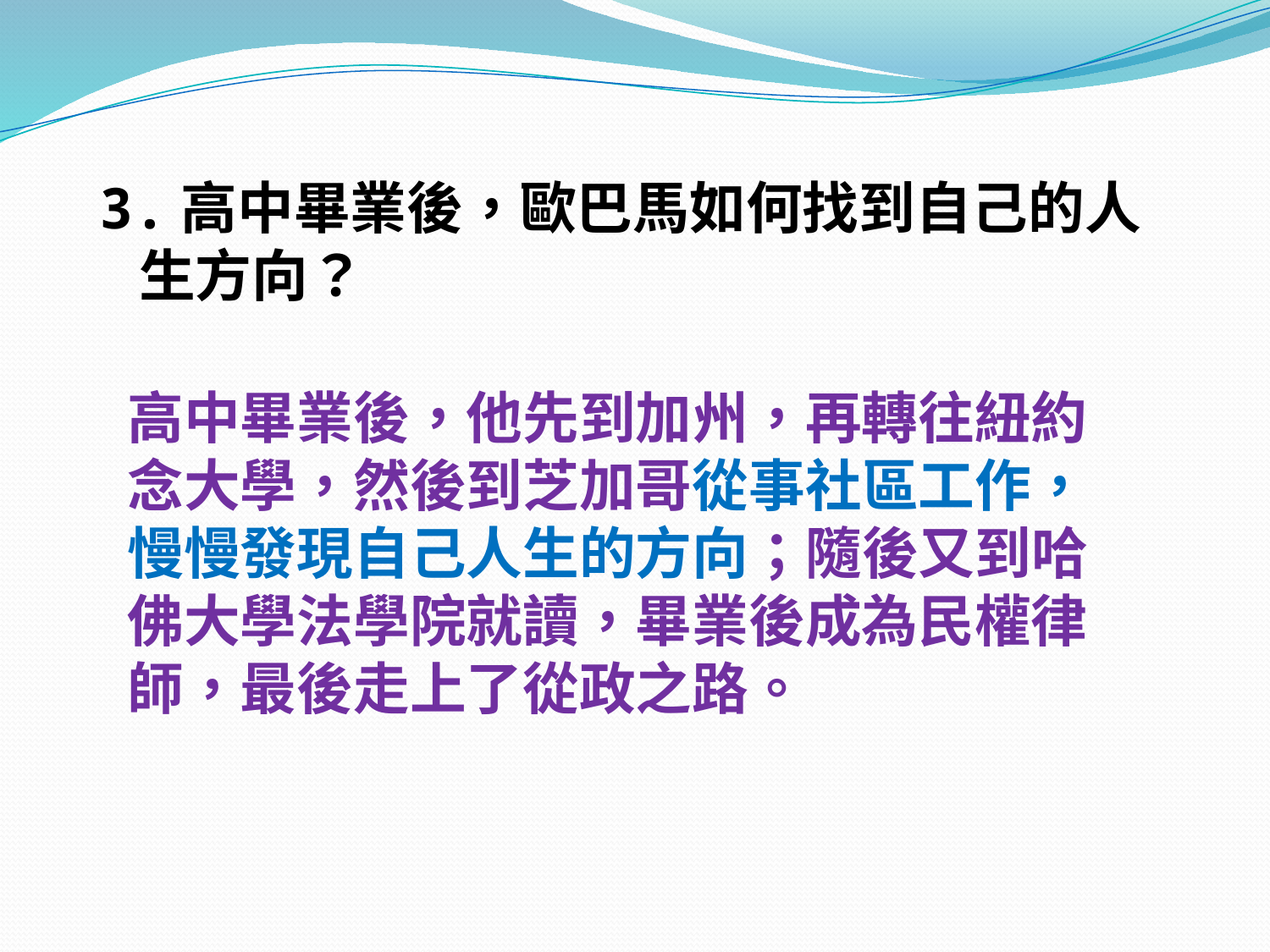

3.高中畢業後，歐巴馬如何找到自己的人
  生方向？
高中畢業後，他先到加州，再轉往紐約念大學，然後到芝加哥從事社區工作，慢慢發現自己人生的方向；隨後又到哈佛大學法學院就讀，畢業後成為民權律師，最後走上了從政之路。